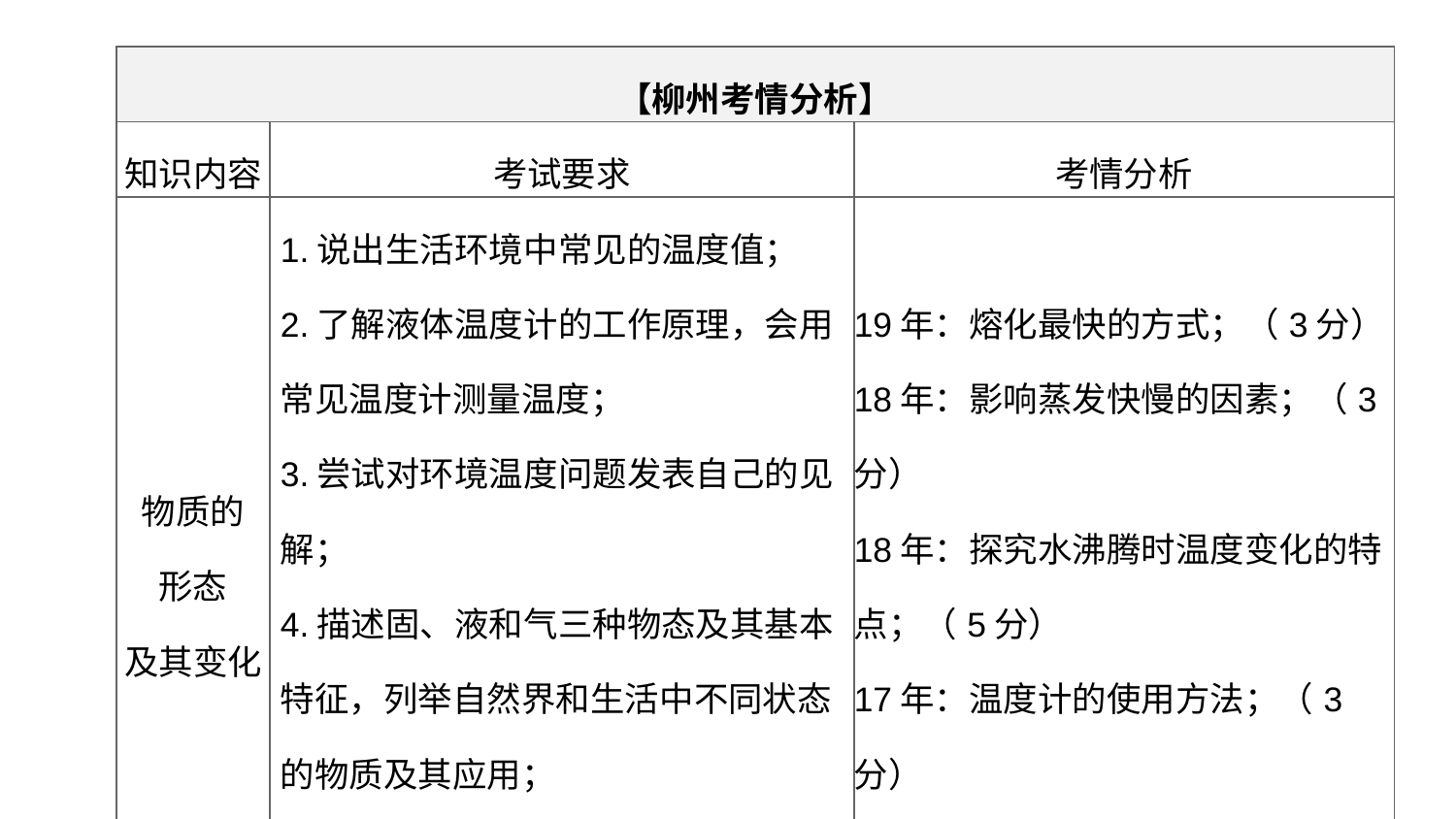

| 【柳州考情分析】 |  |  |
| --- | --- | --- |
| 知识内容 | 考试要求 | 考情分析 |
| 物质的 形态 及其变化 | 1.说出生活环境中常见的温度值； 2.了解液体温度计的工作原理，会用常见温度计测量温度； 3.尝试对环境温度问题发表自己的见解； 4.描述固、液和气三种物态及其基本特征，列举自然界和生活中不同状态的物质及其应用； 5.经历熔化和凝固的探究过程，知道晶体的熔点和凝固点； | 19年：熔化最快的方式；（3分） 18年：影响蒸发快慢的因素；（3分） 18年：探究水沸腾时温度变化的特点；（5分） 17年：温度计的使用方法；（3分） 17年：晶体熔化图像；（2分） |